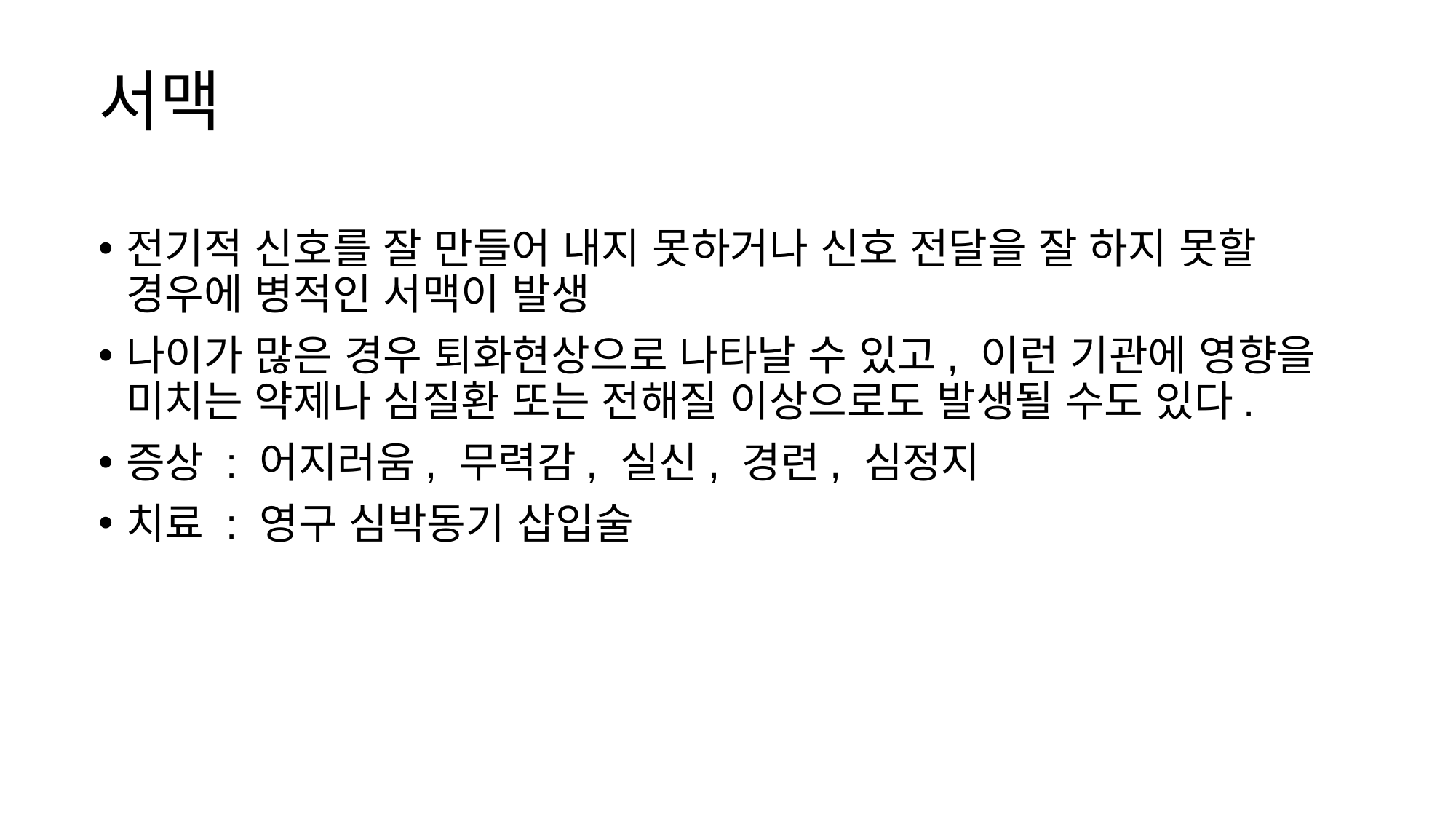

# 서맥
전기적 신호를 잘 만들어 내지 못하거나 신호 전달을 잘 하지 못할 경우에 병적인 서맥이 발생
나이가 많은 경우 퇴화현상으로 나타날 수 있고, 이런 기관에 영향을 미치는 약제나 심질환 또는 전해질 이상으로도 발생될 수도 있다.
증상 : 어지러움, 무력감, 실신, 경련, 심정지
치료 : 영구 심박동기 삽입술